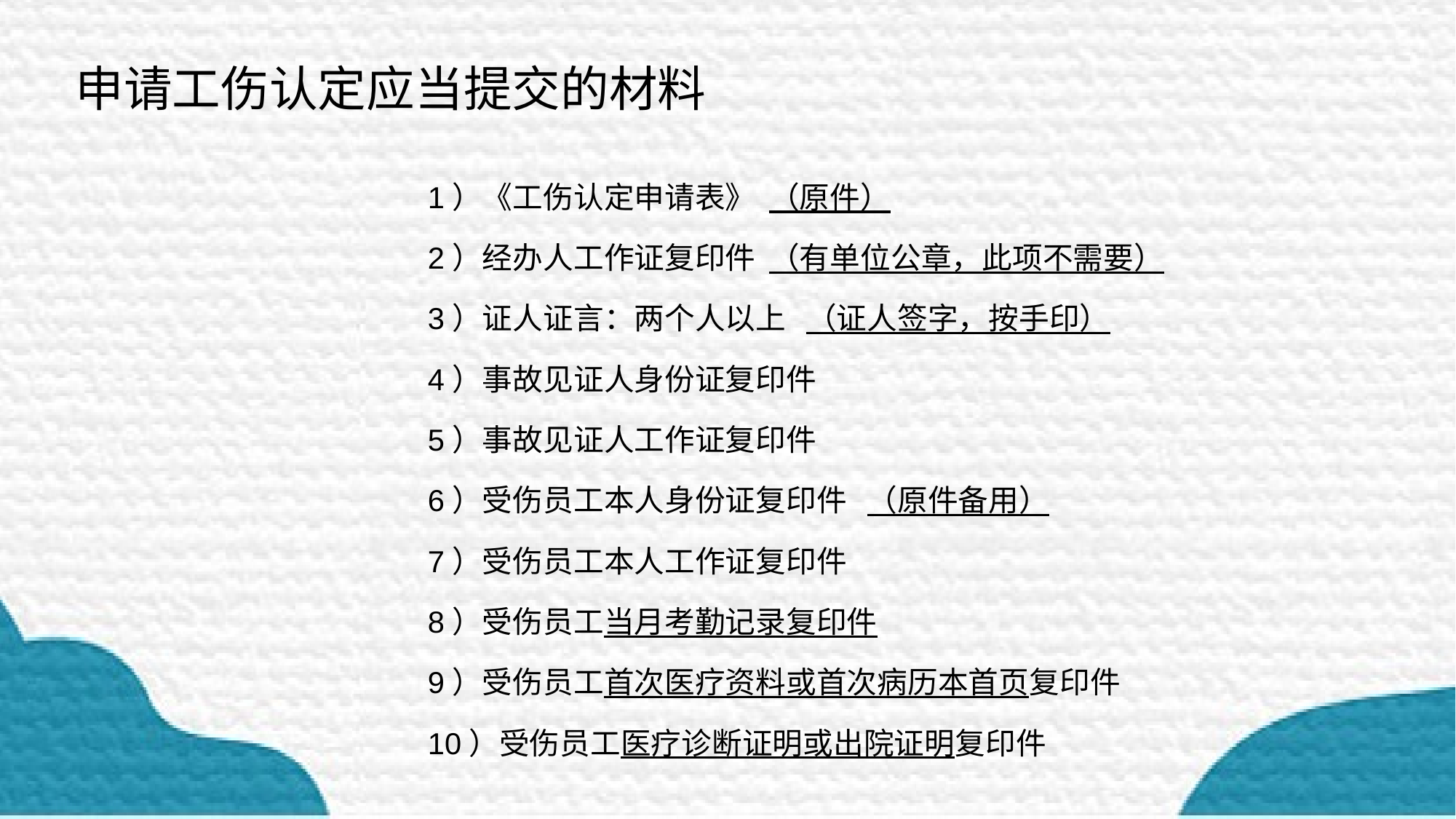

申请工伤认定应当提交的材料
1）《工伤认定申请表》  （原件）
2）经办人工作证复印件  （有单位公章，此项不需要）
3）证人证言：两个人以上   （证人签字，按手印）
4）事故见证人身份证复印件
5）事故见证人工作证复印件
6）受伤员工本人身份证复印件   （原件备用）
7）受伤员工本人工作证复印件
8）受伤员工当月考勤记录复印件
9）受伤员工首次医疗资料或首次病历本首页复印件
10）受伤员工医疗诊断证明或出院证明复印件